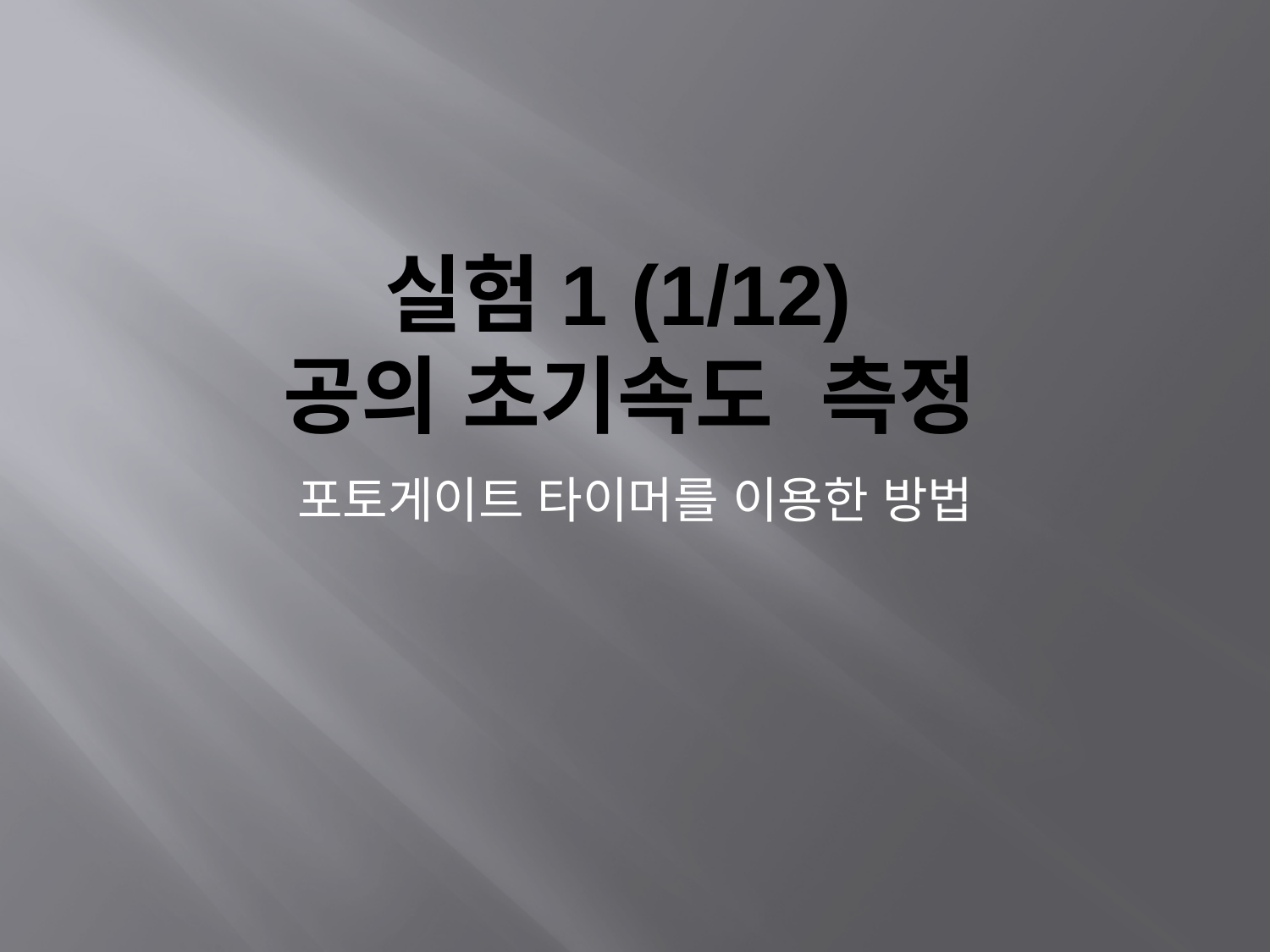

# 실험1 (1/12) 공의 초기속도  측정
포토게이트 타이머를 이용한 방법